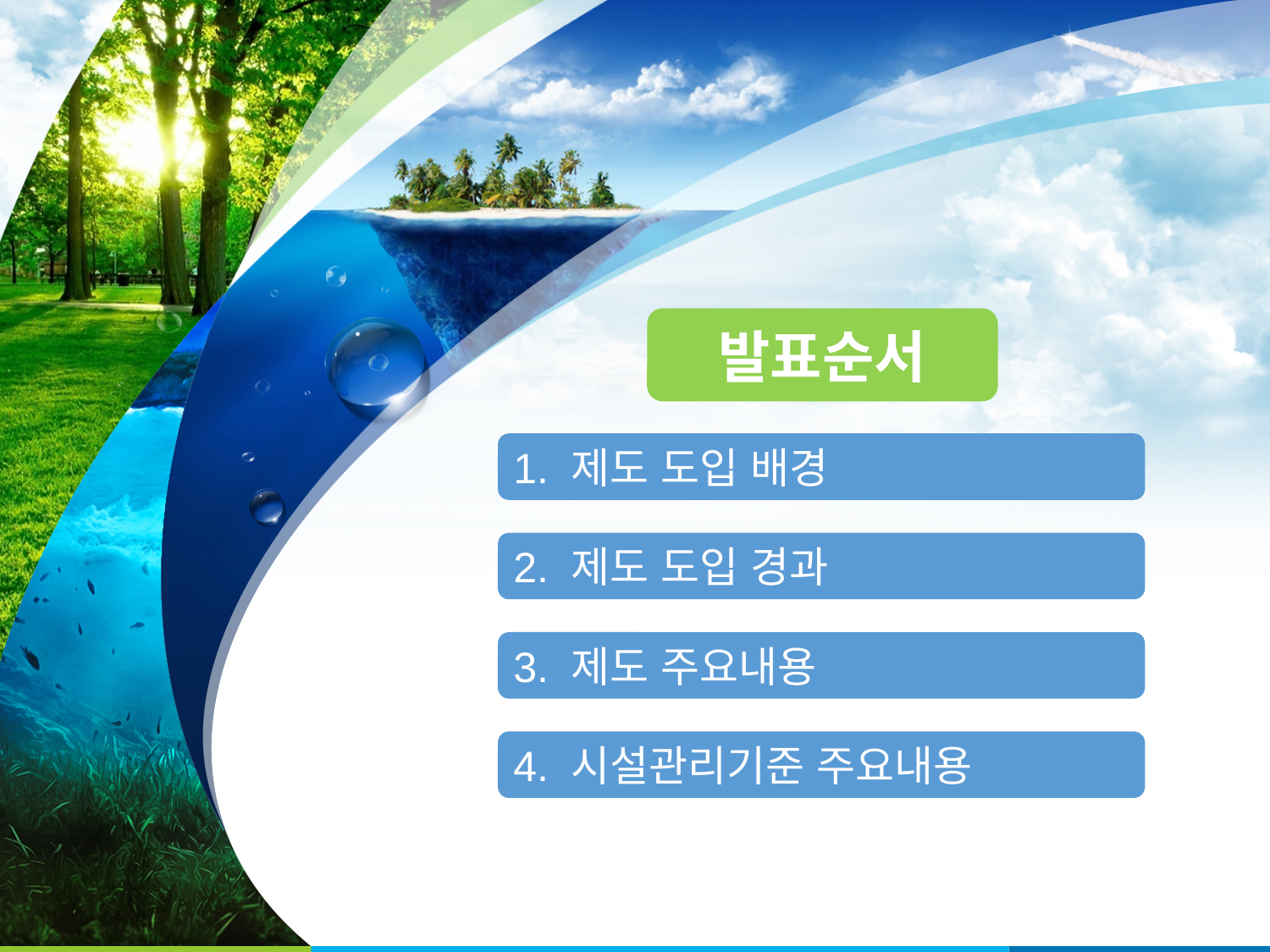

발표순서

1. 제도 도입 배경
2. 제도 도입 경과
3. 제도 주요내용
4. 시설관리기준 주요내용